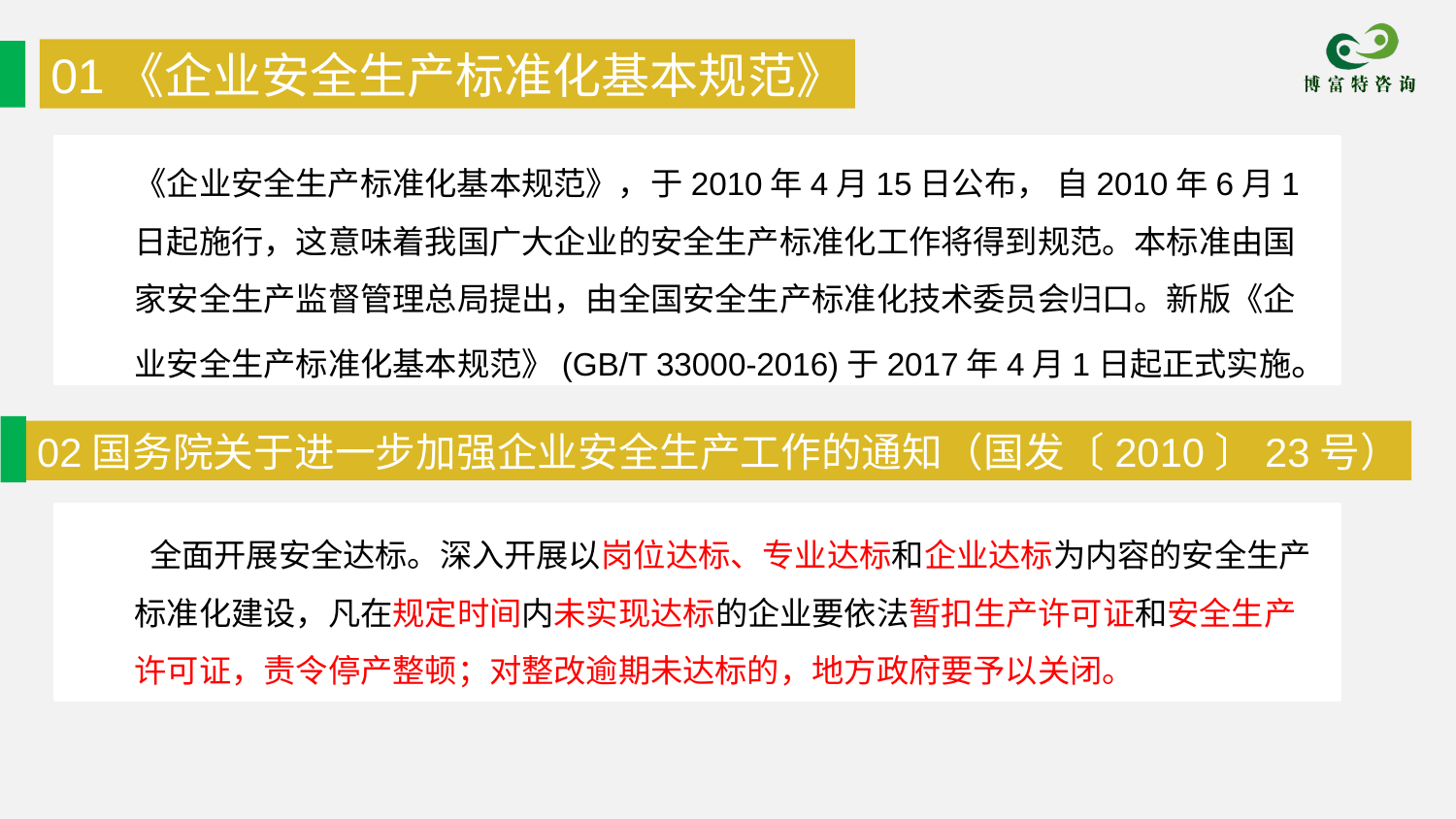

01《企业安全生产标准化基本规范》

《企业安全生产标准化基本规范》，于2010年4月15日公布， 自2010年6月1日起施行，这意味着我国广大企业的安全生产标准化工作将得到规范。本标准由国家安全生产监督管理总局提出，由全国安全生产标准化技术委员会归口。新版《企业安全生产标准化基本规范》(GB/T 33000-2016)于2017年4月1日起正式实施。

02国务院关于进一步加强企业安全生产工作的通知（国发〔2010〕23号）

 全面开展安全达标。深入开展以岗位达标、专业达标和企业达标为内容的安全生产标准化建设，凡在规定时间内未实现达标的企业要依法暂扣生产许可证和安全生产许可证，责令停产整顿；对整改逾期未达标的，地方政府要予以关闭。